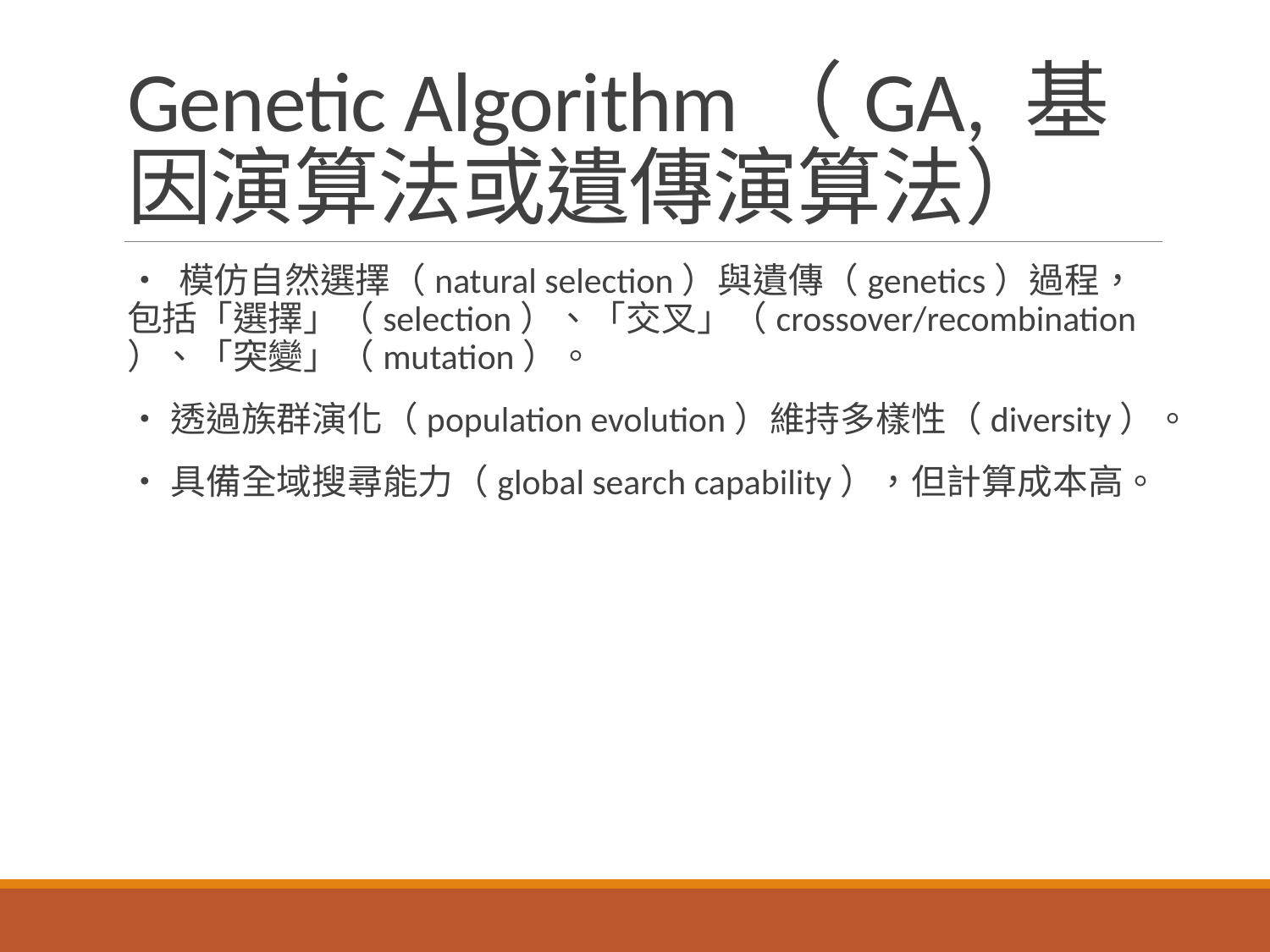

# Genetic Algorithm（GA, 基因演算法或遺傳演算法）
• 模仿自然選擇（natural selection）與遺傳（genetics）過程，包括「選擇」（selection）、「交叉」（crossover/recombination）、「突變」（mutation）。
•透過族群演化（population evolution）維持多樣性（diversity）。
•具備全域搜尋能力（global search capability），但計算成本高。